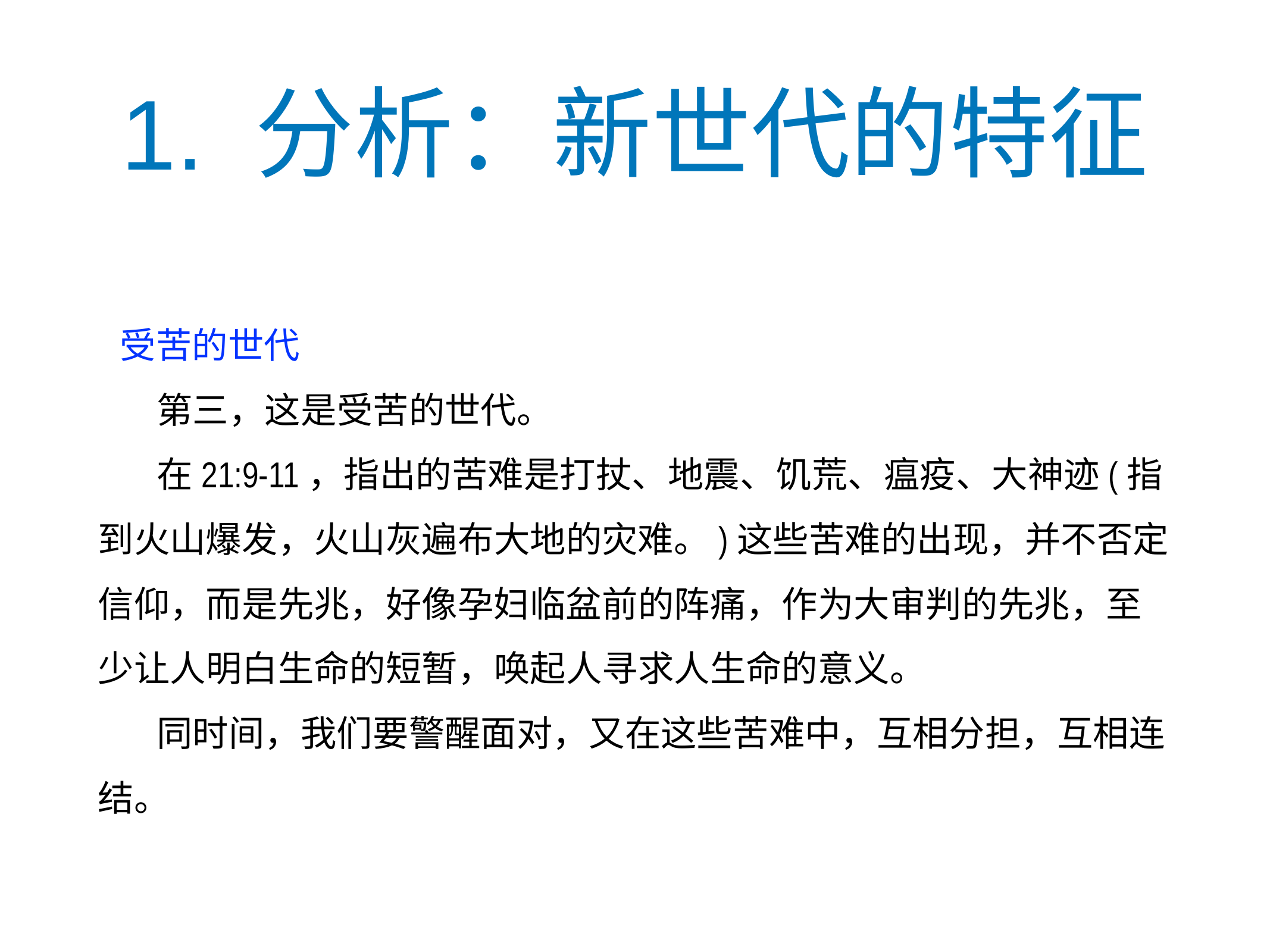

# 1. 分析：新世代的特征
受苦的世代
第三，这是受苦的世代。
在21:9-11，指出的苦难是打扙、地震、饥荒、瘟疫、大神迹(指到火山爆发，火山灰遍布大地的灾难。)这些苦难的出现，并不否定信仰，而是先兆，好像孕妇临盆前的阵痛，作为大审判的先兆，至少让人明白生命的短暂，唤起人寻求人生命的意义。
同时间，我们要警醒面对，又在这些苦难中，互相分担，互相连结。